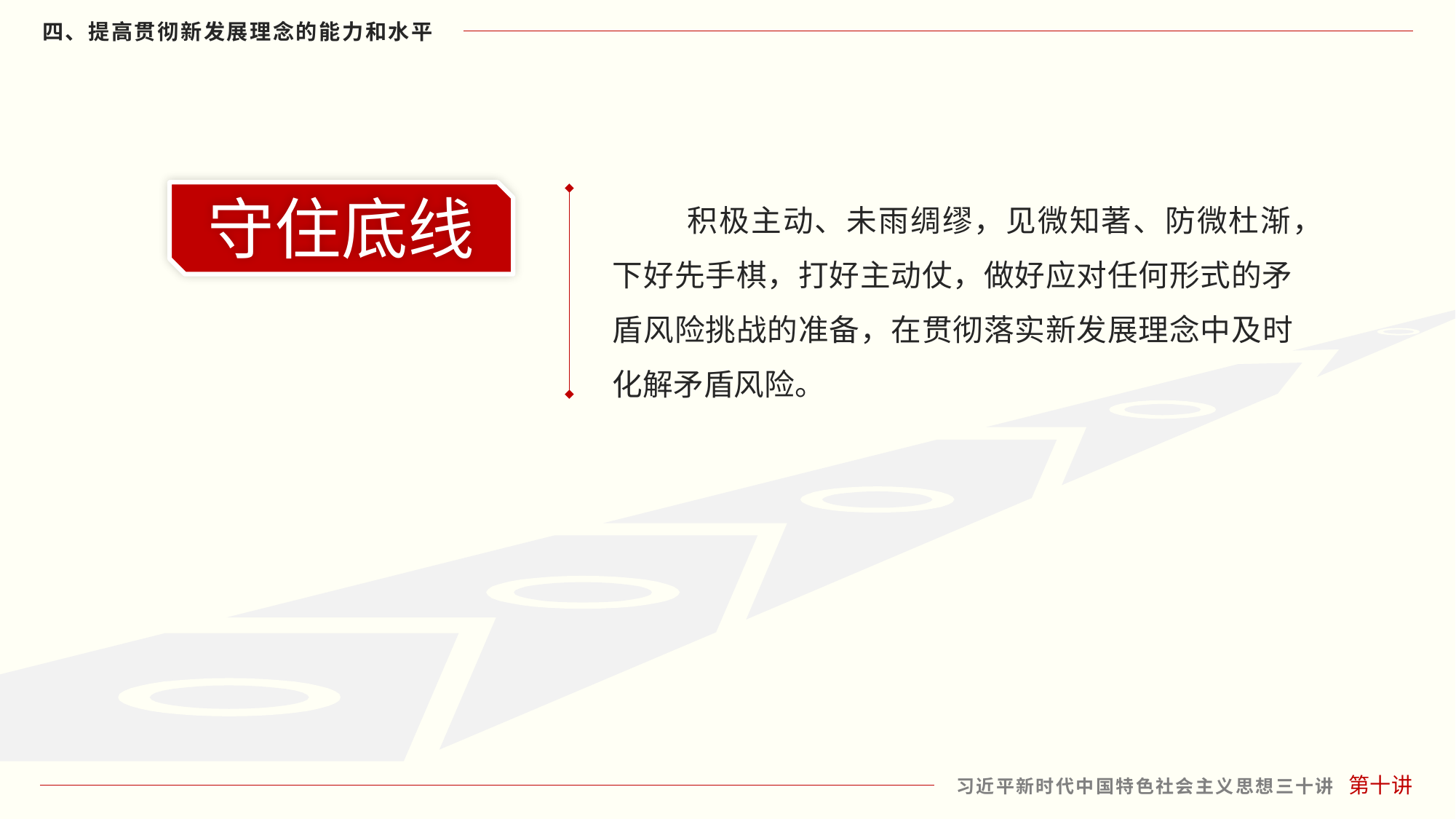

积极主动、未雨绸缪，见微知著、防微杜渐，下好先手棋，打好主动仗，做好应对任何形式的矛盾风险挑战的准备，在贯彻落实新发展理念中及时化解矛盾风险。
守住底线